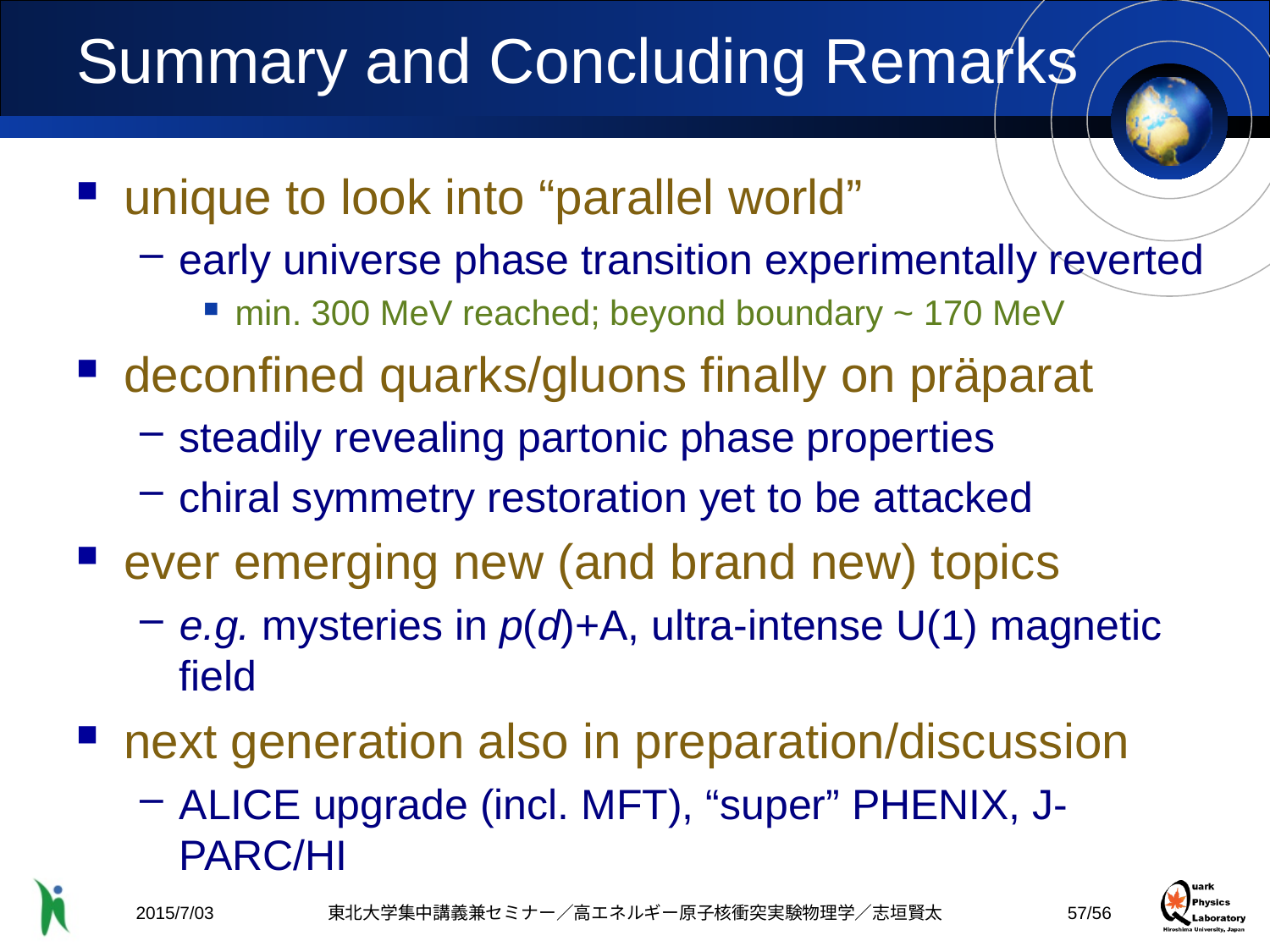

# Summary and Concluding Remarks
unique to look into “parallel world”
early universe phase transition experimentally reverted
min. 300 MeV reached; beyond boundary ~ 170 MeV
deconfined quarks/gluons finally on präparat
steadily revealing partonic phase properties
chiral symmetry restoration yet to be attacked
ever emerging new (and brand new) topics
e.g. mysteries in p(d)+A, ultra-intense U(1) magnetic field
next generation also in preparation/discussion
ALICE upgrade (incl. MFT), “super” PHENIX, J-PARC/HI
2015/7/03
東北大学集中講義兼セミナー／高エネルギー原子核衝突実験物理学／志垣賢太
57/56